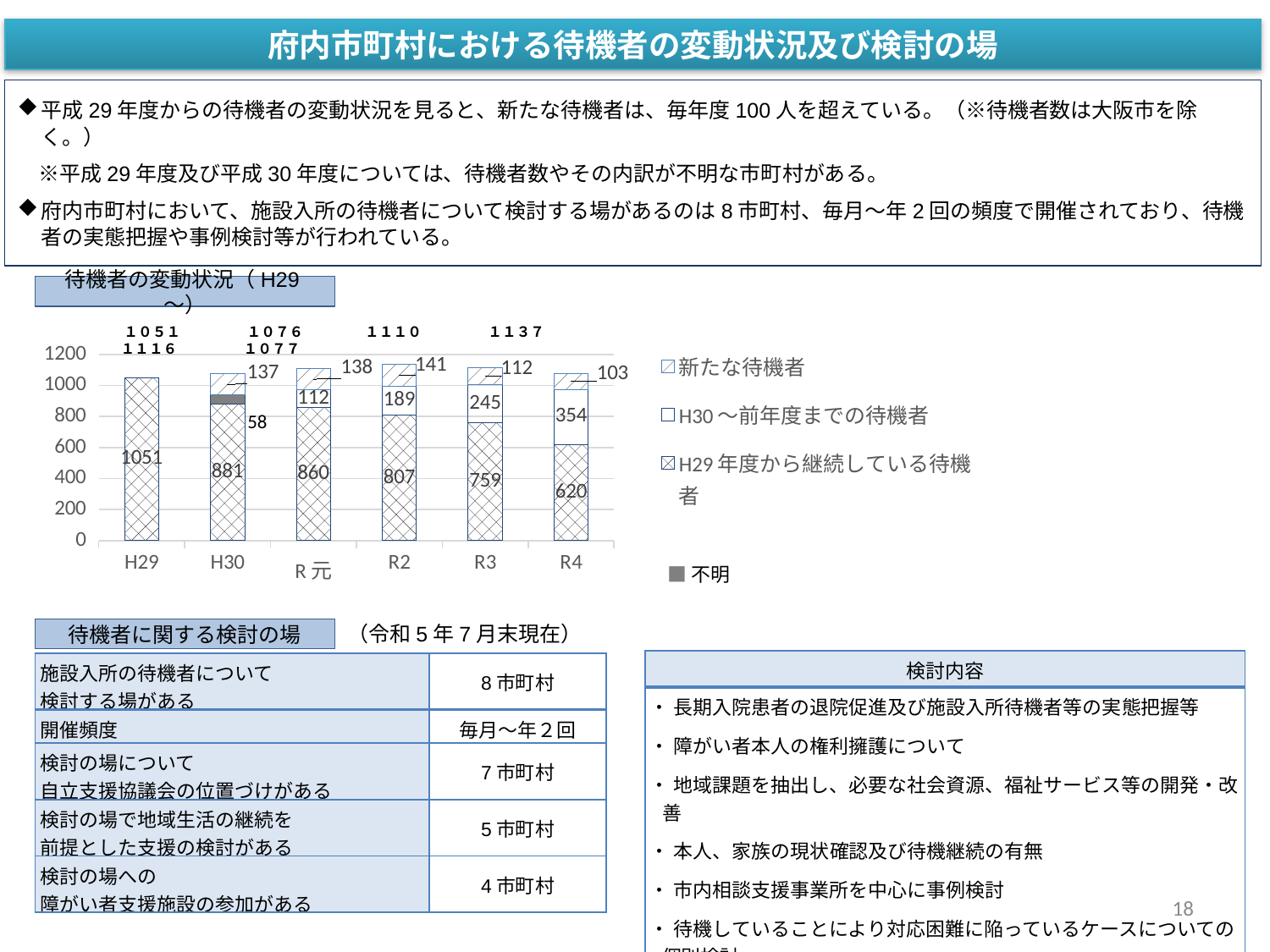

府内市町村における待機者の変動状況及び検討の場
平成29年度からの待機者の変動状況を見ると、新たな待機者は、毎年度100人を超えている。（※待機者数は大阪市を除く。）
　※平成29年度及び平成30年度については、待機者数やその内訳が不明な市町村がある。
府内市町村において、施設入所の待機者について検討する場があるのは8市町村、毎月～年2回の頻度で開催されており、待機者の実態把握や事例検討等が行われている。
待機者の変動状況（H29～）
 １０５１　　  　　 １０７６   　　　   １１１０　　　 　  １１３７　　   　   １１１６　　　　   １０７７

### Chart

| Category | H29年度から継続している待機者 | H30～前年度までの待機者 | 新たな待機者 |
|---|---|---|---|
| H29 | 1051.0 | 0.0 | 0.0 |
| H30 | 881.0 | 58.0 | 137.0 |
| R元 | 860.0 | 112.0 | 138.0 |
| R2 | 807.0 | 189.0 | 141.0 |
| R3 | 759.0 | 245.0 | 112.0 |
| R4 | 620.0 | 354.0 | 103.0 |
58
■不明
（令和5年7月末現在）
待機者に関する検討の場
| 検討内容 |
| --- |
| ・ 長期入院患者の退院促進及び施設入所待機者等の実態把握等 ・ 障がい者本人の権利擁護について ・ 地域課題を抽出し、必要な社会資源、福祉サービス等の開発・改善 ・ 本人、家族の現状確認及び待機継続の有無 ・ 市内相談支援事業所を中心に事例検討 ・ 待機していることにより対応困難に陥っているケースについての個別検討 ・ 施設入所者の地域移行や施設入所希望者の対応支援 |
| 施設入所の待機者について 検討する場がある | 8市町村 |
| --- | --- |
| 開催頻度 | 毎月～年２回 |
| 検討の場について 自立支援協議会の位置づけがある | 7市町村 |
| 検討の場で地域生活の継続を 前提とした支援の検討がある | 5市町村 |
| 検討の場への 障がい者支援施設の参加がある | 4市町村 |
18